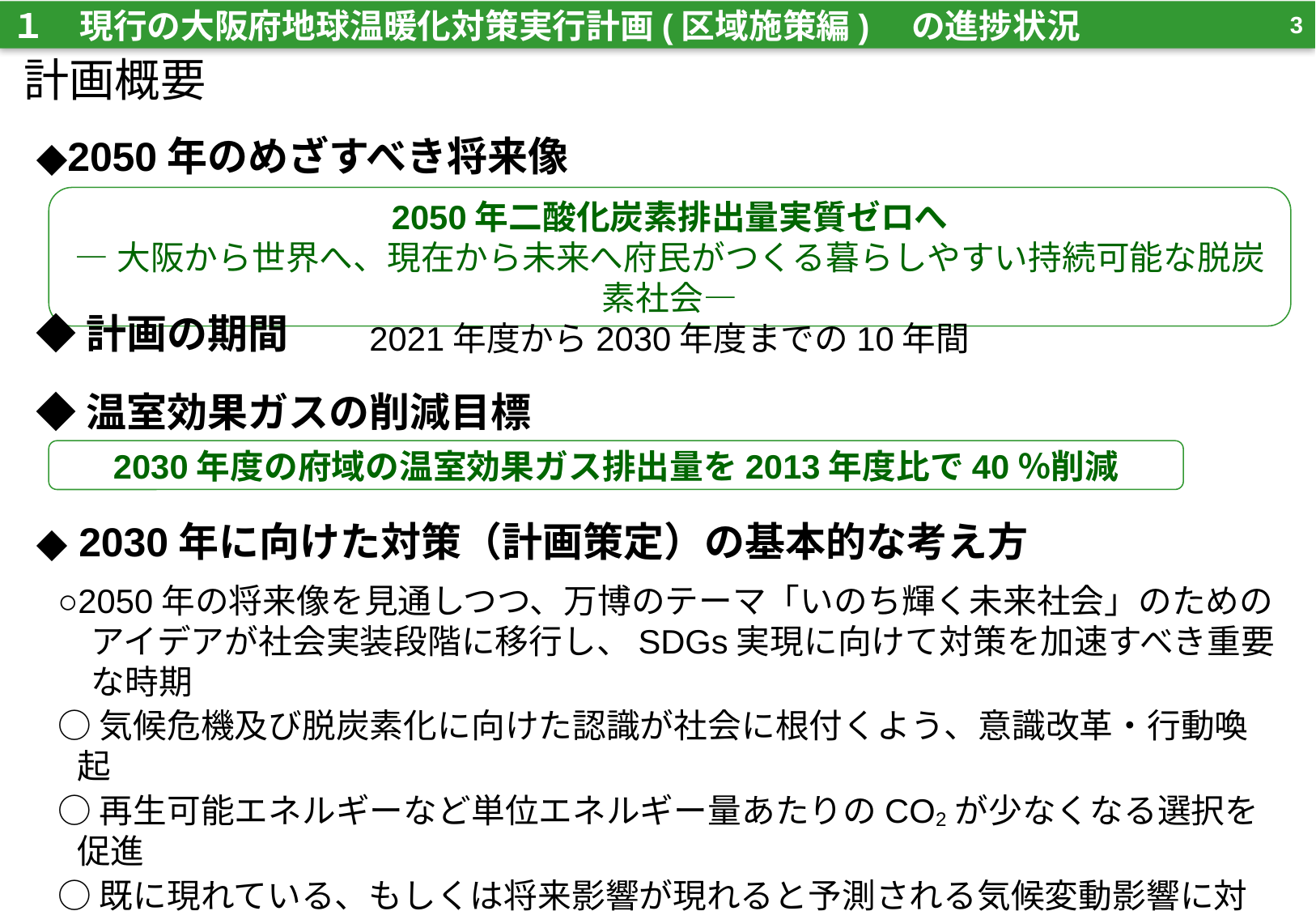

3
１　現行の大阪府地球温暖化対策実行計画(区域施策編)　の進捗状況
# 計画概要
◆2050年のめざすべき将来像
2050年二酸化炭素排出量実質ゼロへ
―大阪から世界へ、現在から未来へ府民がつくる暮らしやすい持続可能な脱炭素社会―
◆計画の期間
2021年度から2030年度までの10年間
◆温室効果ガスの削減目標
2030年度の府域の温室効果ガス排出量を2013年度比で40％削減
◆ 2030年に向けた対策（計画策定）の基本的な考え方
○2050年の将来像を見通しつつ、万博のテーマ「いのち輝く未来社会」のためのアイデアが社会実装段階に移行し、SDGs実現に向けて対策を加速すべき重要な時期
○気候危機及び脱炭素化に向けた認識が社会に根付くよう、意識改革・行動喚起
○再生可能エネルギーなど単位エネルギー量あたりのCO2が少なくなる選択を促進
○既に現れている、もしくは将来影響が現れると予測される気候変動影響に対する適応策を推進
○コロナ危機と気候危機への取組みを両立する観点（グリーンリカバリー）